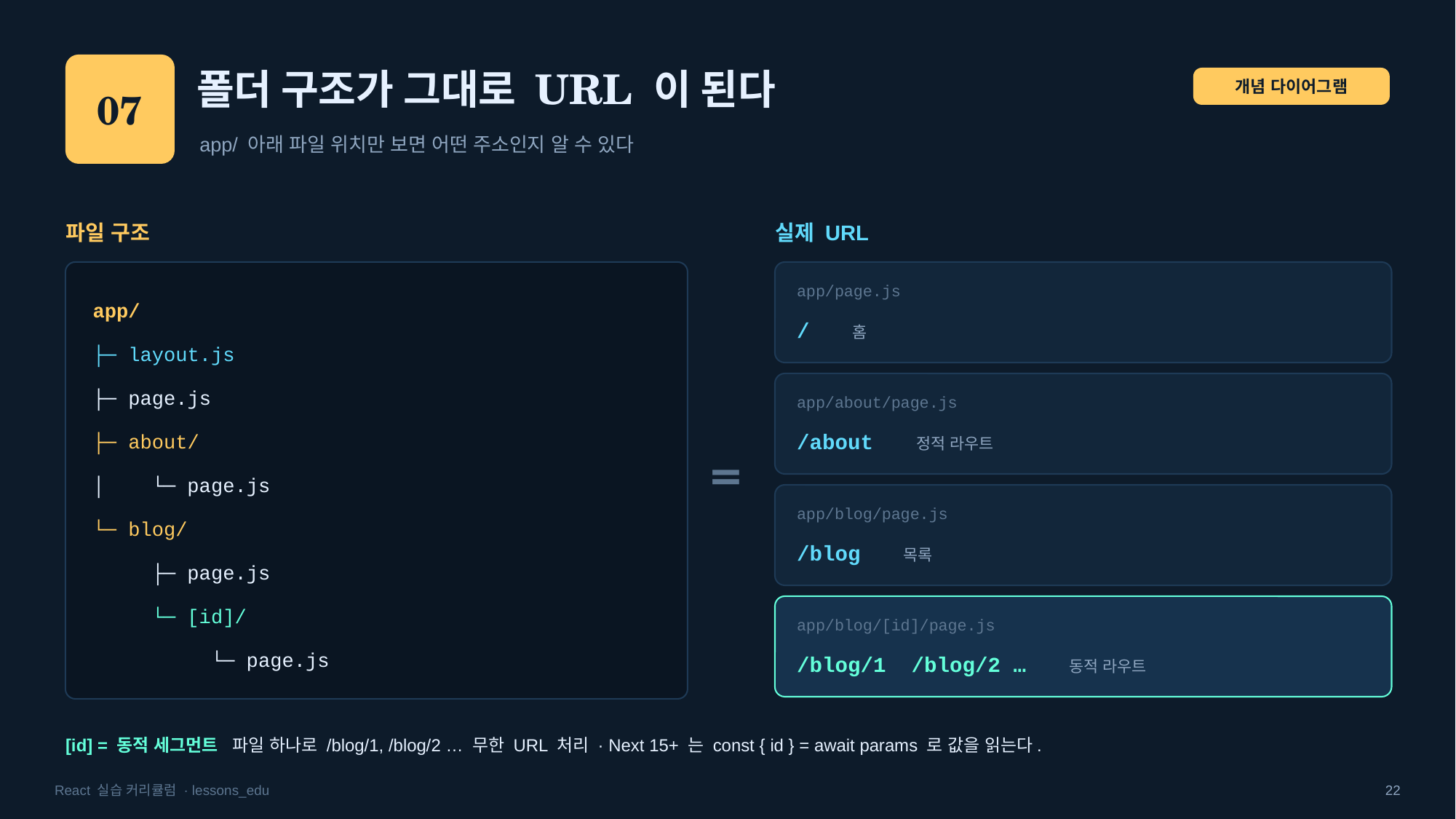

07
폴더 구조가 그대로 URL 이 된다
개념 다이어그램
app/ 아래 파일 위치만 보면 어떤 주소인지 알 수 있다
파일 구조
실제 URL

app/page.js
app/
/   홈
├─ layout.js

├─ page.js
app/about/page.js
/about   정적 라우트
├─ about/
=
│    └─ page.js

app/blog/page.js
└─ blog/
/blog   목록
     ├─ page.js
     └─ [id]/

app/blog/[id]/page.js
          └─ page.js
/blog/1  /blog/2 …   동적 라우트
[id] = 동적 세그먼트   파일 하나로 /blog/1, /blog/2 … 무한 URL 처리 · Next 15+ 는 const { id } = await params 로 값을 읽는다.
React 실습 커리큘럼 · lessons_edu
22